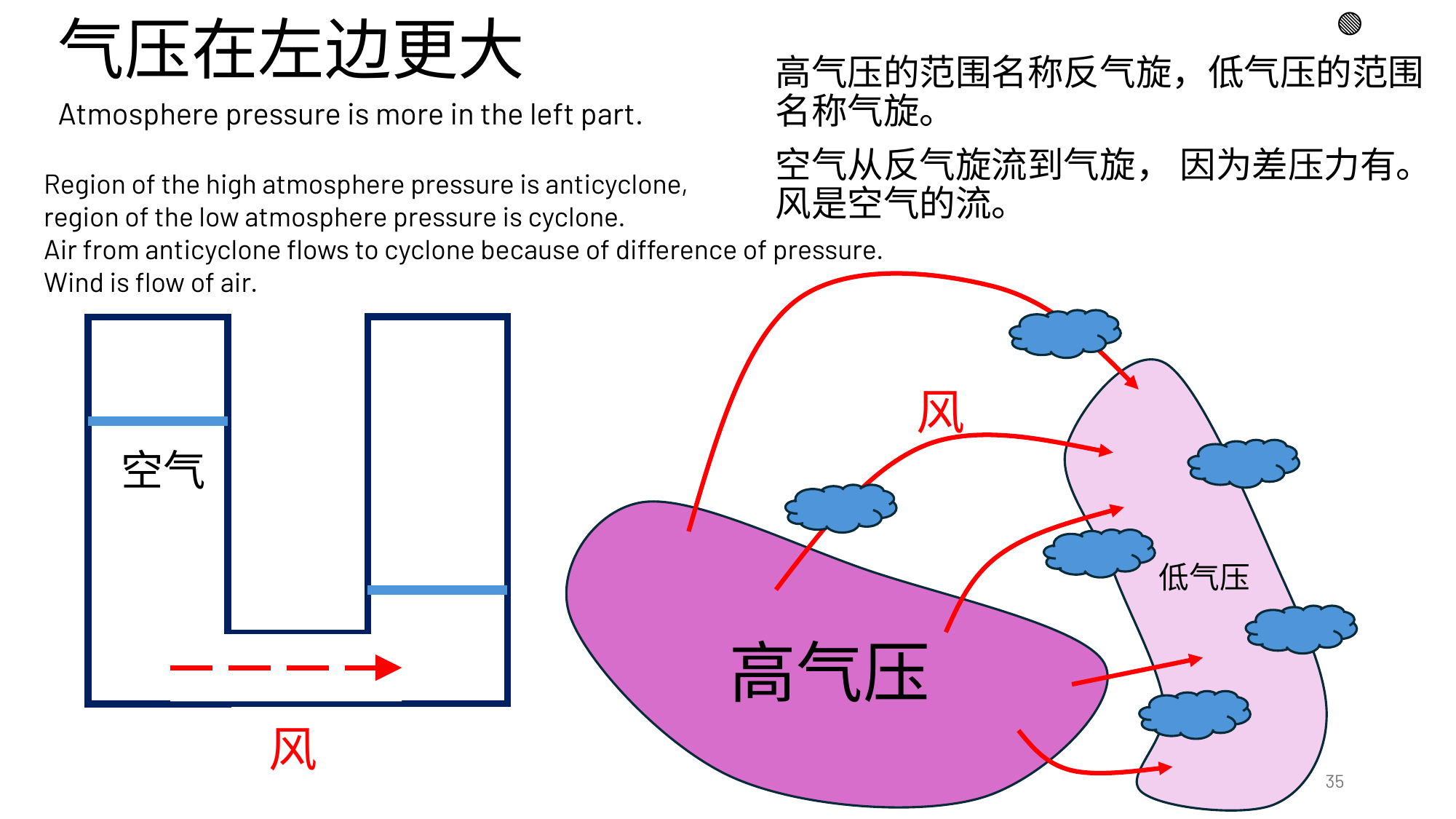

# 气压在左边更大 Atmosphere pressure is more in the left part.
🟢
高气压的范围名称反气旋，低气压的范围名称气旋。
空气从反气旋流到气旋， 因为差压力有。风是空气的流。
Region of the high atmosphere pressure is anticyclone,
region of the low atmosphere pressure is cyclone.
Air from anticyclone flows to cyclone because of difference of pressure.
Wind is flow of air.

风

空气

低气压

高气压

风

35